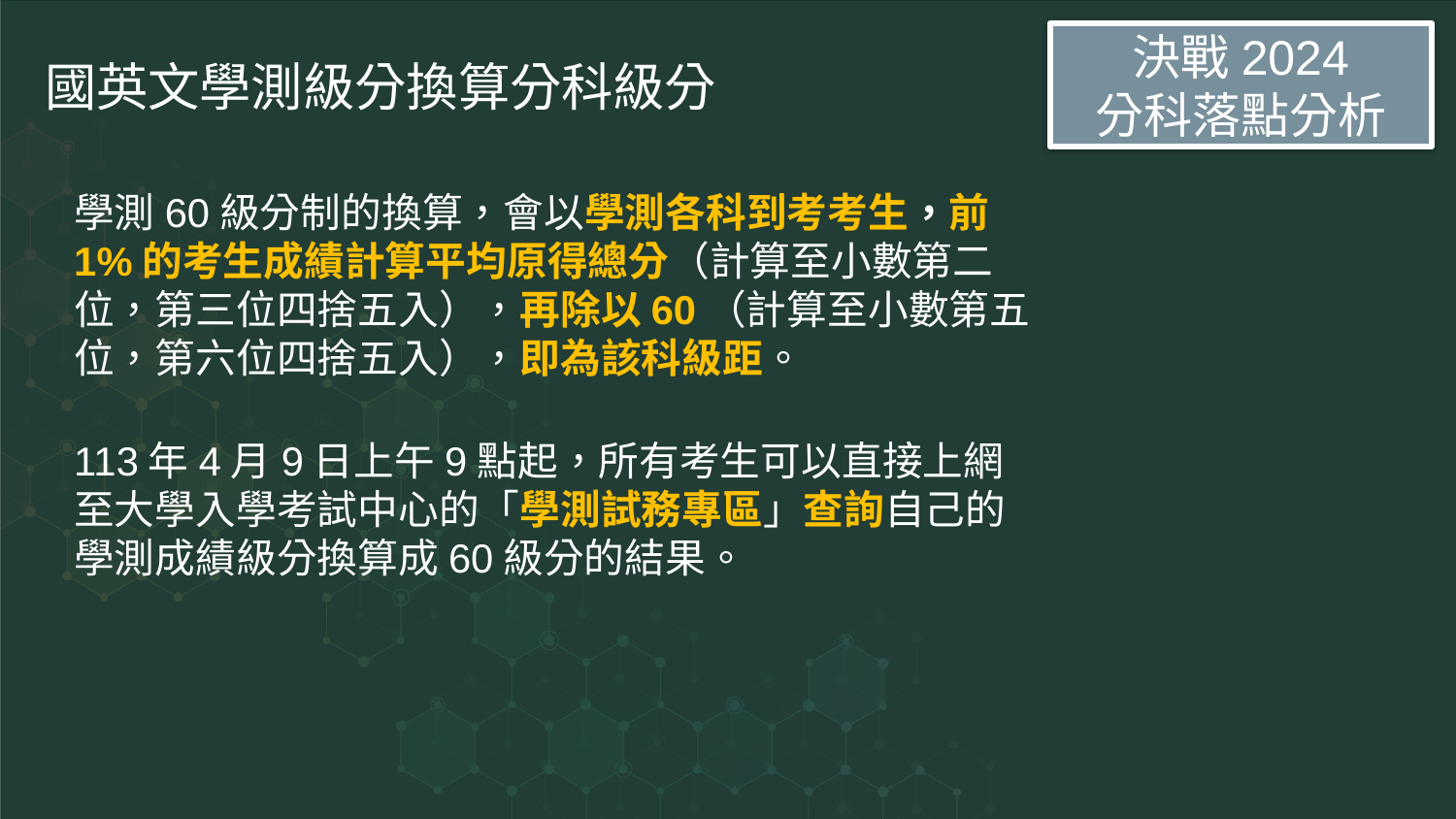

決戰2024
分科落點分析
# 國英文學測級分換算分科級分
學測60級分制的換算，會以學測各科到考考生，前1%的考生成績計算平均原得總分（計算至小數第二位，第三位四捨五入），再除以60（計算至小數第五位，第六位四捨五入），即為該科級距。
113年4月9日上午9點起，所有考生可以直接上網至大學入學考試中心的「學測試務專區」查詢自己的學測成績級分換算成60級分的結果。